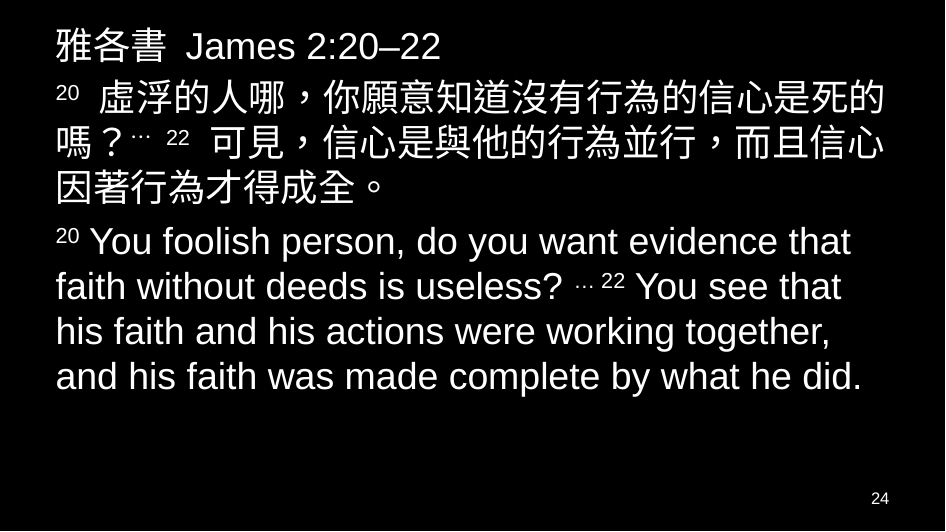

雅各書 James 2:20–22
20 虛浮的人哪，你願意知道沒有行為的信心是死的嗎？… 22 可見，信心是與他的行為並行，而且信心因著行為才得成全。
20 You foolish person, do you want evidence that faith without deeds is useless? … 22 You see that his faith and his actions were working together, and his faith was made complete by what he did.

24